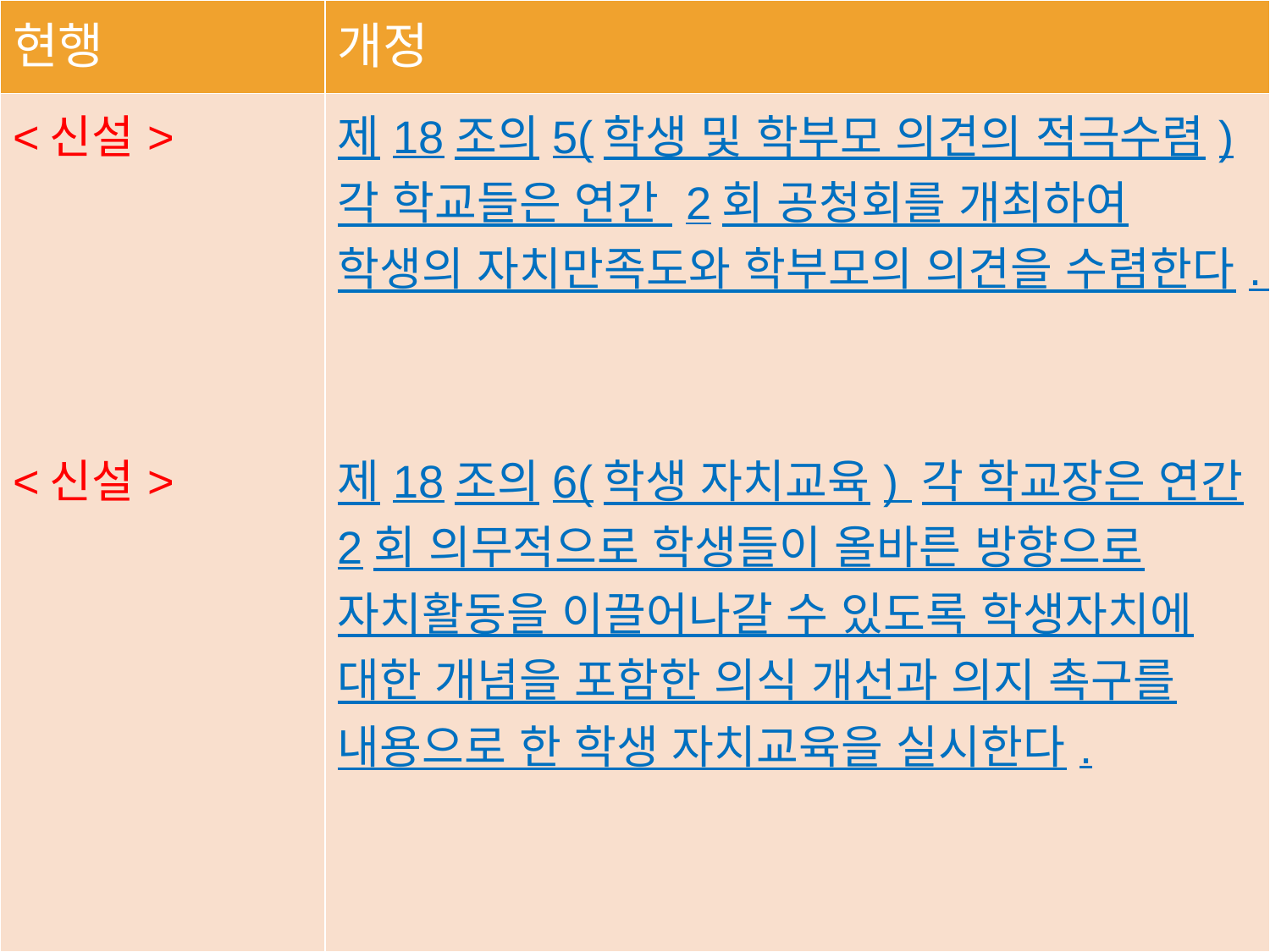

| 현행 | 개정 |
| --- | --- |
| <신설> <신설> | 제18조의5(학생 및 학부모 의견의 적극수렴) 각 학교들은 연간 2회 공청회를 개최하여 학생의 자치만족도와 학부모의 의견을 수렴한다. 제18조의6(학생 자치교육) 각 학교장은 연간 2회 의무적으로 학생들이 올바른 방향으로 자치활동을 이끌어나갈 수 있도록 학생자치에 대한 개념을 포함한 의식 개선과 의지 촉구를 내용으로 한 학생 자치교육을 실시한다. |